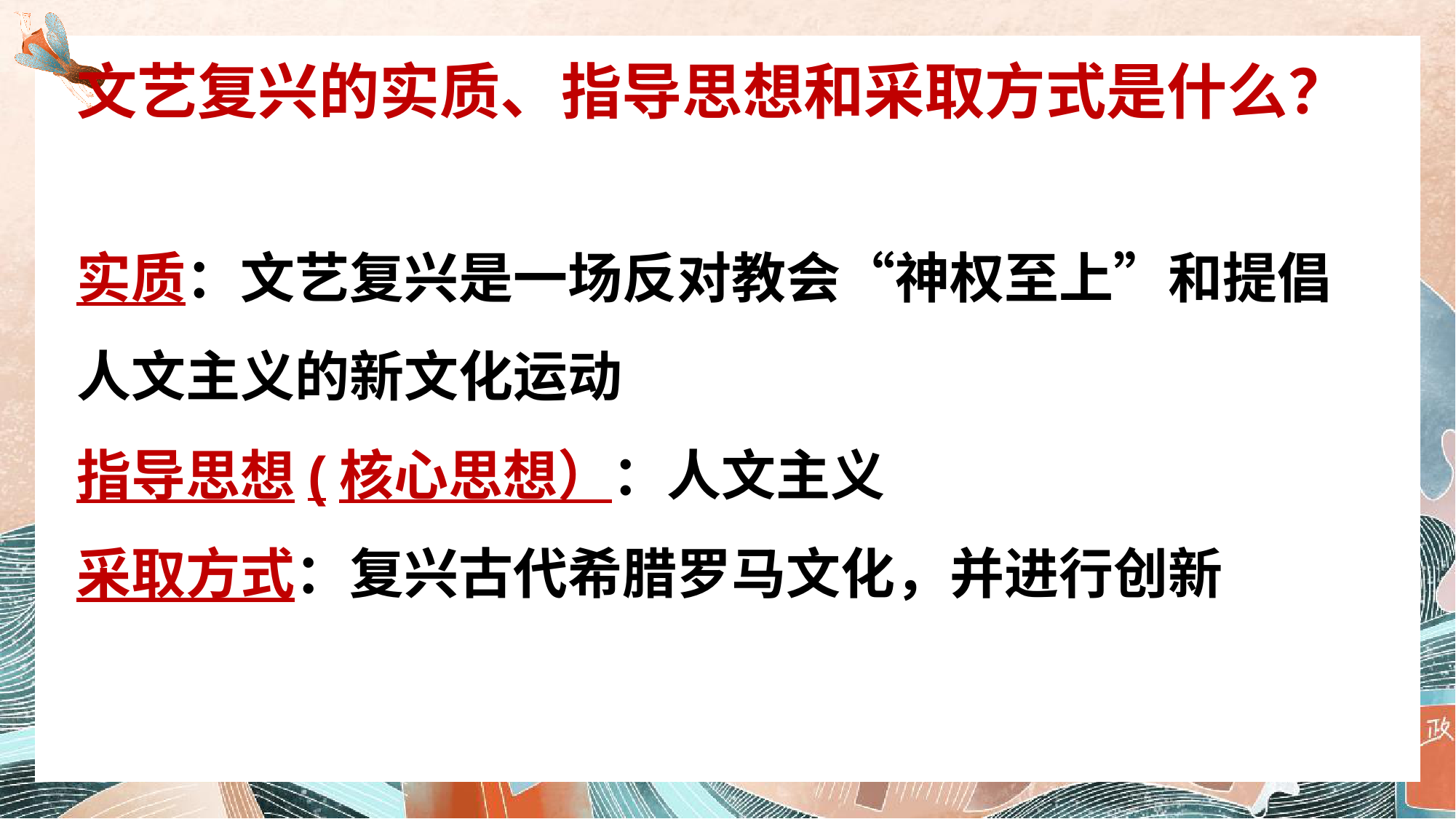

文艺复兴的实质、指导思想和采取方式是什么？
实质：文艺复兴是一场反对教会“神权至上”和提倡人文主义的新文化运动
指导思想(核心思想）：人文主义
采取方式：复兴古代希腊罗马文化，并进行创新